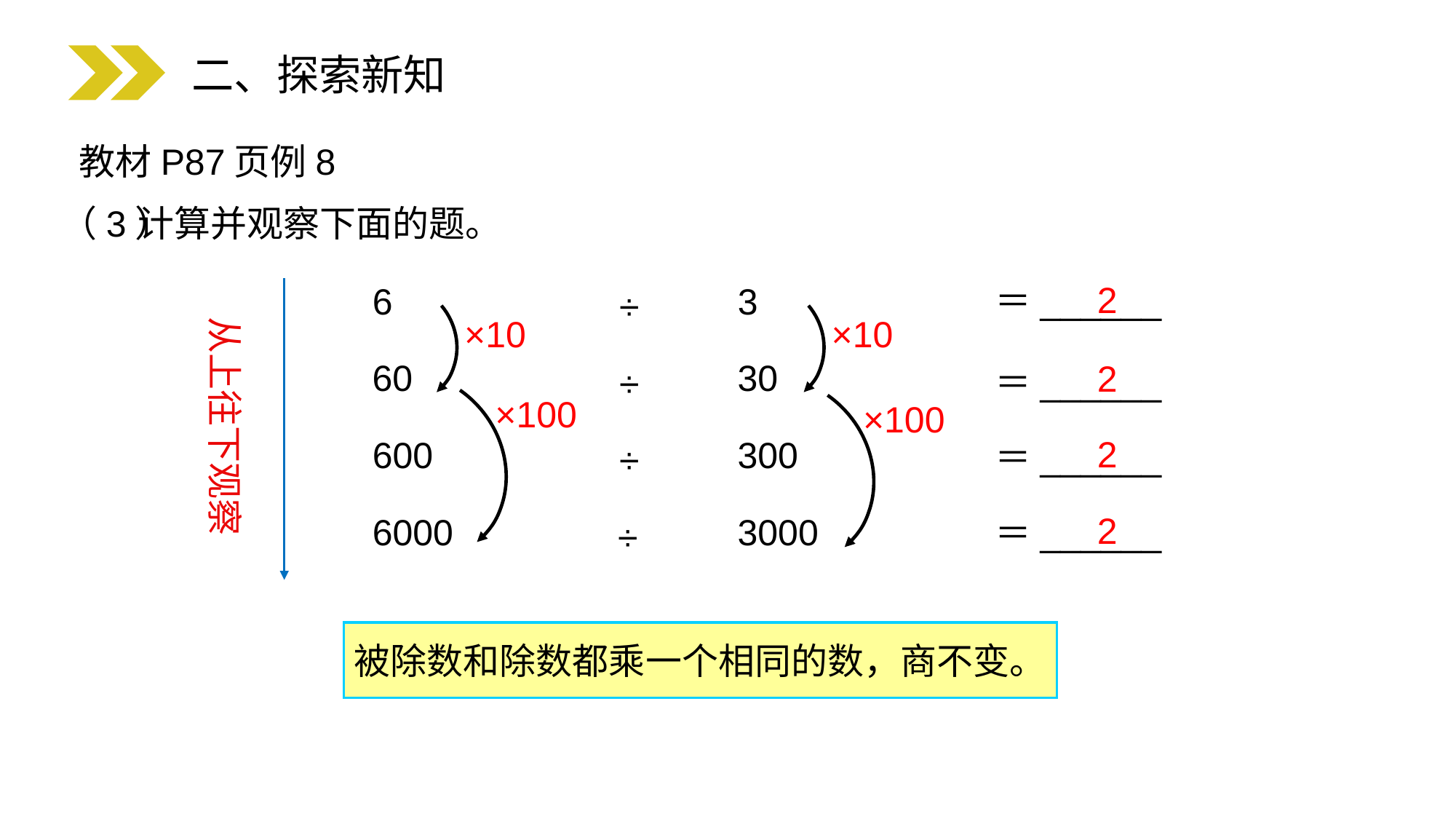

二、探索新知
教材P87页例8
（3）
计算并观察下面的题。
2
＝______
＝______
＝______
＝______
6
60
600
6000
3
30
300
3000
÷
÷
÷
÷

×10
×10
从上往下观察
2

×100
×100
2
2
被除数和除数都乘一个相同的数，商不变。